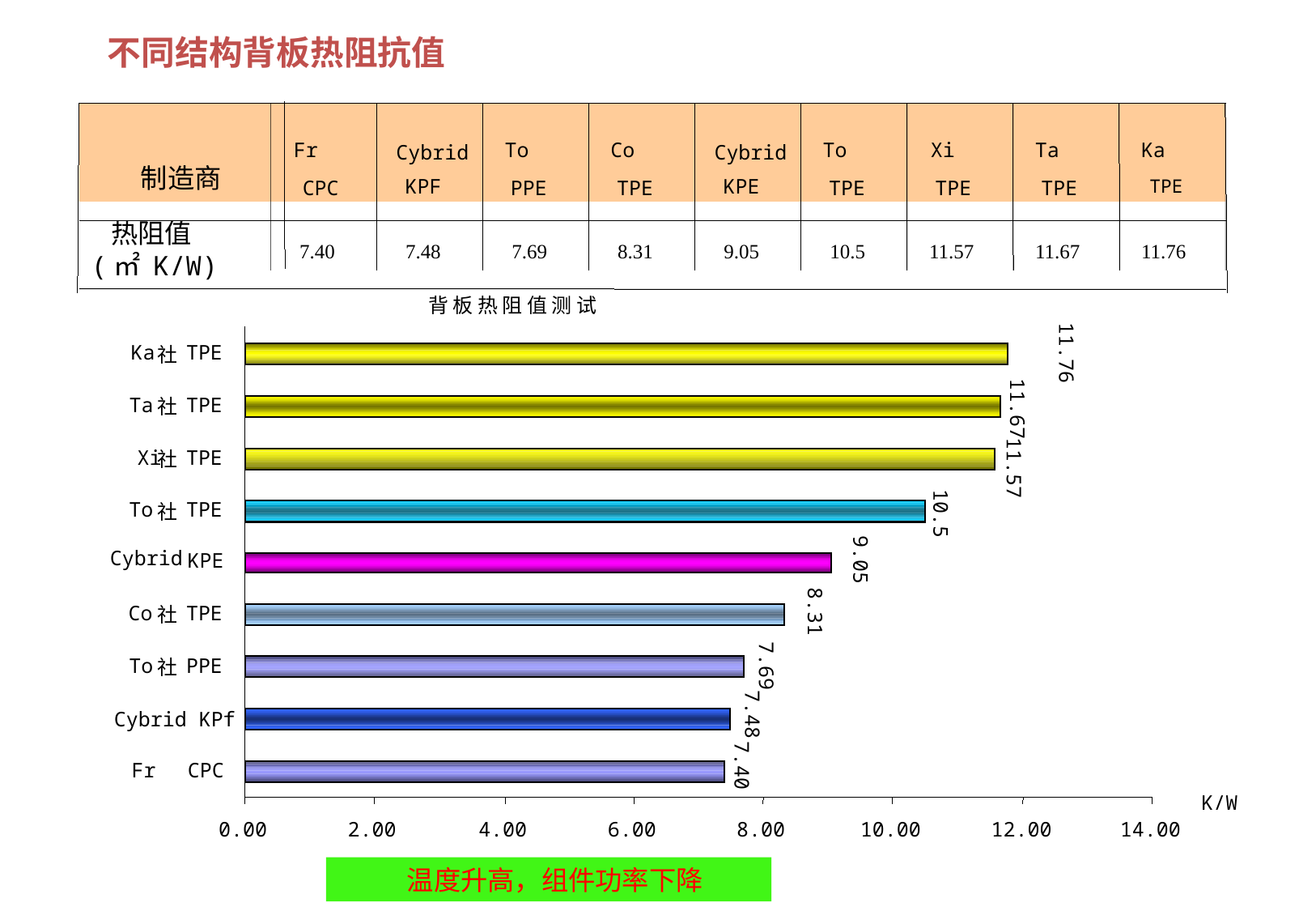

不同结构背板热阻抗值

Fr
To
Co
To
Xi
Ta
Ka

Cybrid
Cybrid

制造商
KPF
KPE
CPC
PPE
TPE
TPE
TPE
TPE
TPE
热阻值
(㎡ K/W)

7.40
7.48
7.69
8.31
9.05
10.5
11.57
11.67
11.76

背 板 热 阻 值 测 试

Ka
TPE
11.76
社

Ta
TPE
社

11.67

Xi
TPE
社

11.57

To
TPE
社

10.5

Cybrid
9.05
KPE

8.31
Co
TPE
社

To
PPE
7.69
社

7.48

Cybrid KPf

7.40
Fr
CPC

K/W

0.00
2.00
4.00
6.00
8.00
10.00
12.00
14.00
 温度升高，组件功率下降